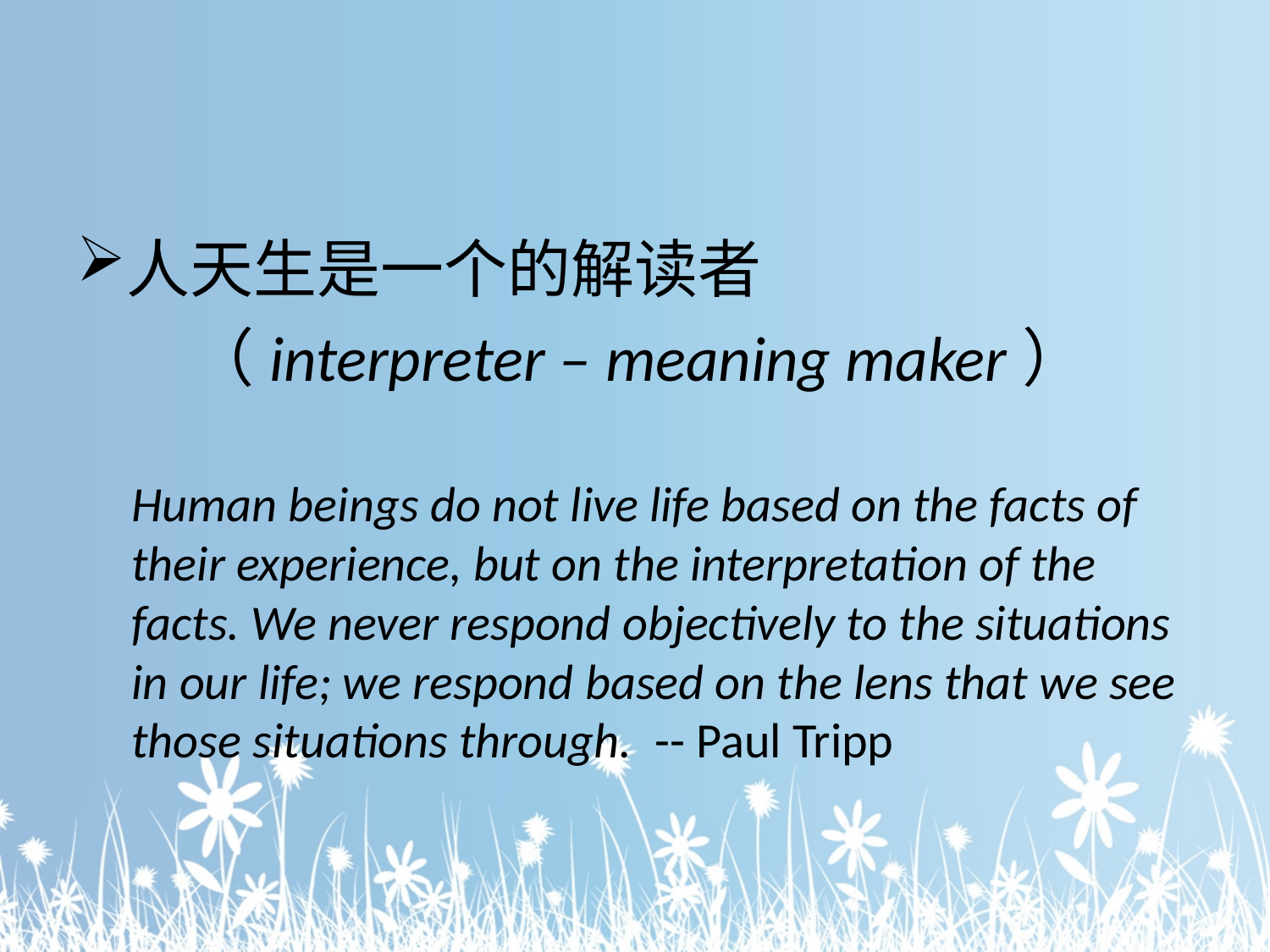

人天生是一个的解读者
       （interpreter – meaning maker）

Human beings do not live life based on the facts of their experience, but on the interpretation of the facts. We never respond objectively to the situations in our life; we respond based on the lens that we see those situations through.  -- Paul Tripp